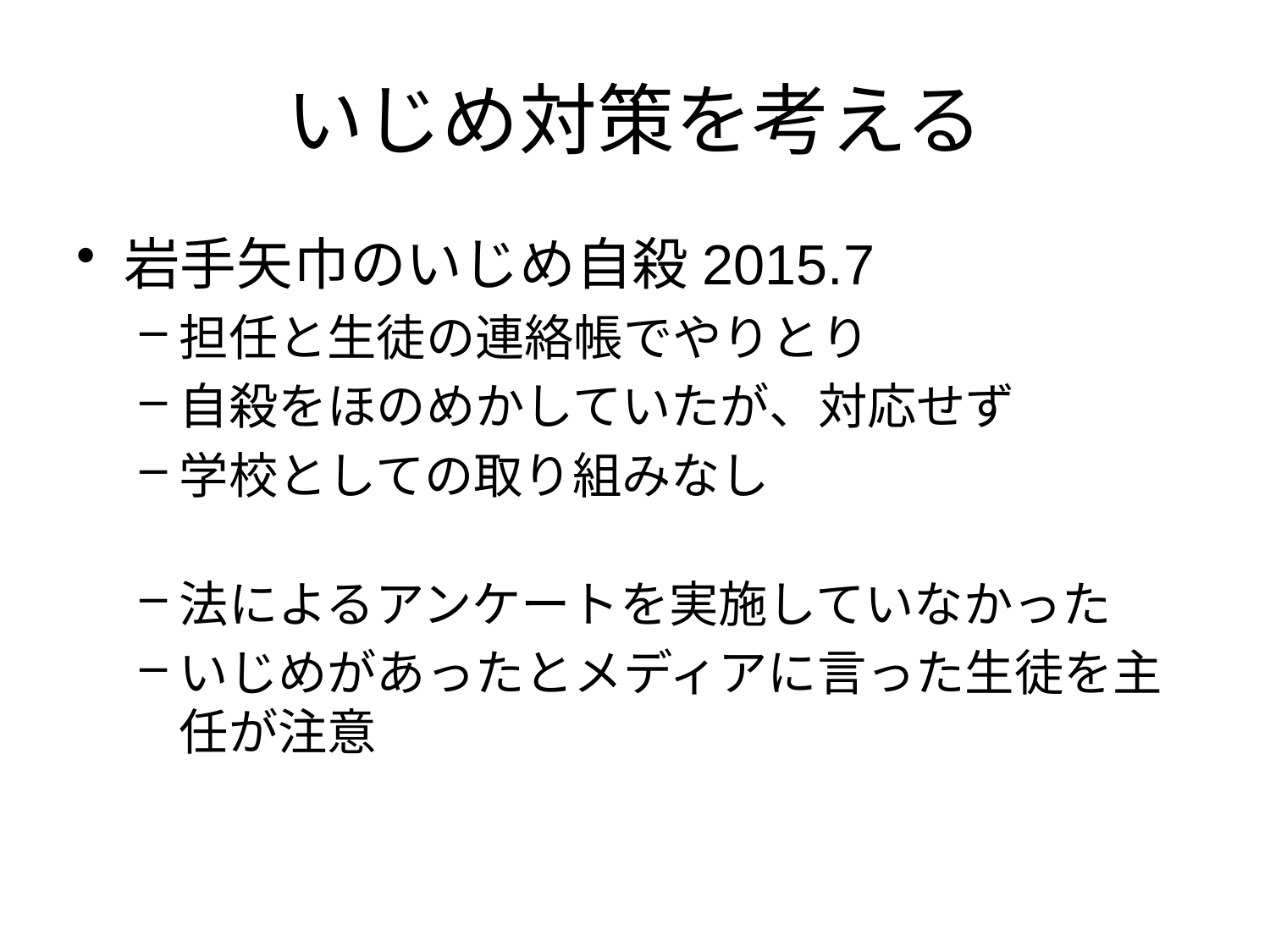

# いじめ対策を考える
岩手矢巾のいじめ自殺2015.7
担任と生徒の連絡帳でやりとり
自殺をほのめかしていたが、対応せず
学校としての取り組みなし
法によるアンケートを実施していなかった
いじめがあったとメディアに言った生徒を主任が注意